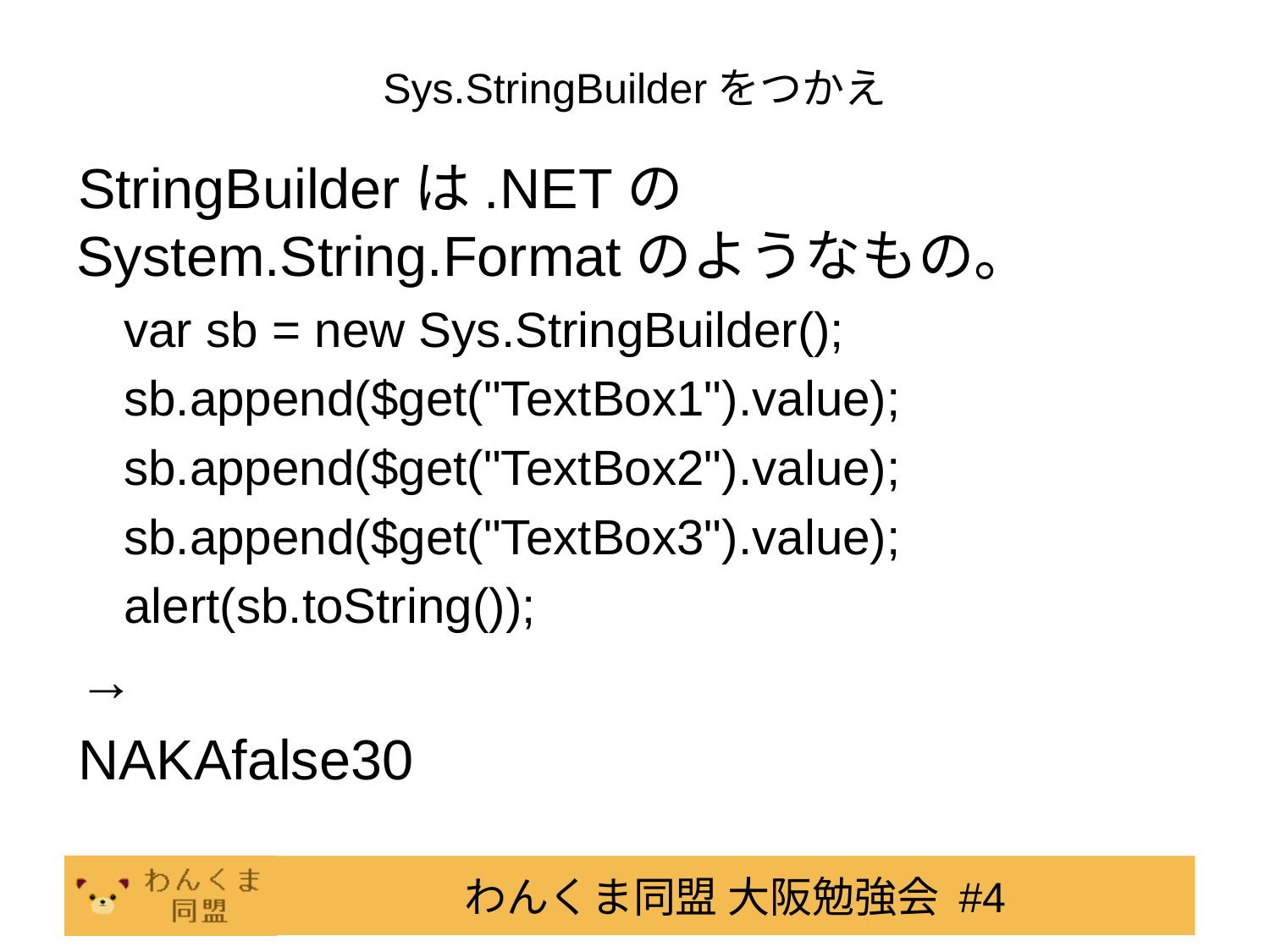

# Sys.StringBuilderをつかえ
StringBuilderは.NETのSystem.String.Formatのようなもの。
	var sb = new Sys.StringBuilder();
	sb.append($get("TextBox1").value);
	sb.append($get("TextBox2").value);
	sb.append($get("TextBox3").value);
	alert(sb.toString());
→
NAKAfalse30